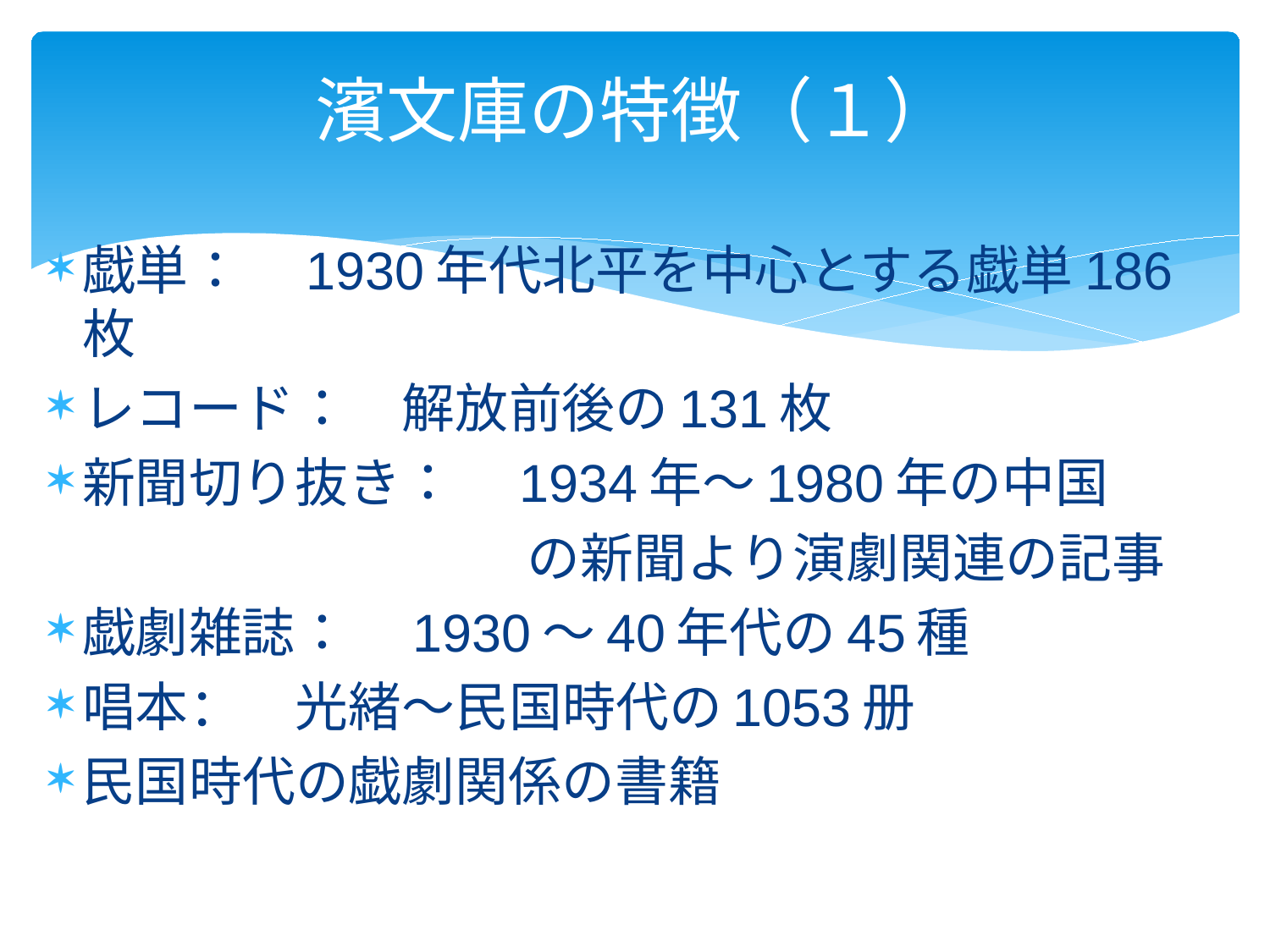

濱文庫の特徴（１）

戯単：　1930年代北平を中心とする戯単186枚
レコード：　解放前後の131枚
新聞切り抜き：　1934年～1980年の中国
　　　　　　　　　の新聞より演劇関連の記事
戯劇雑誌：　1930～40年代の45種
唱本：　光緒～民国時代の1053册
民国時代の戯劇関係の書籍